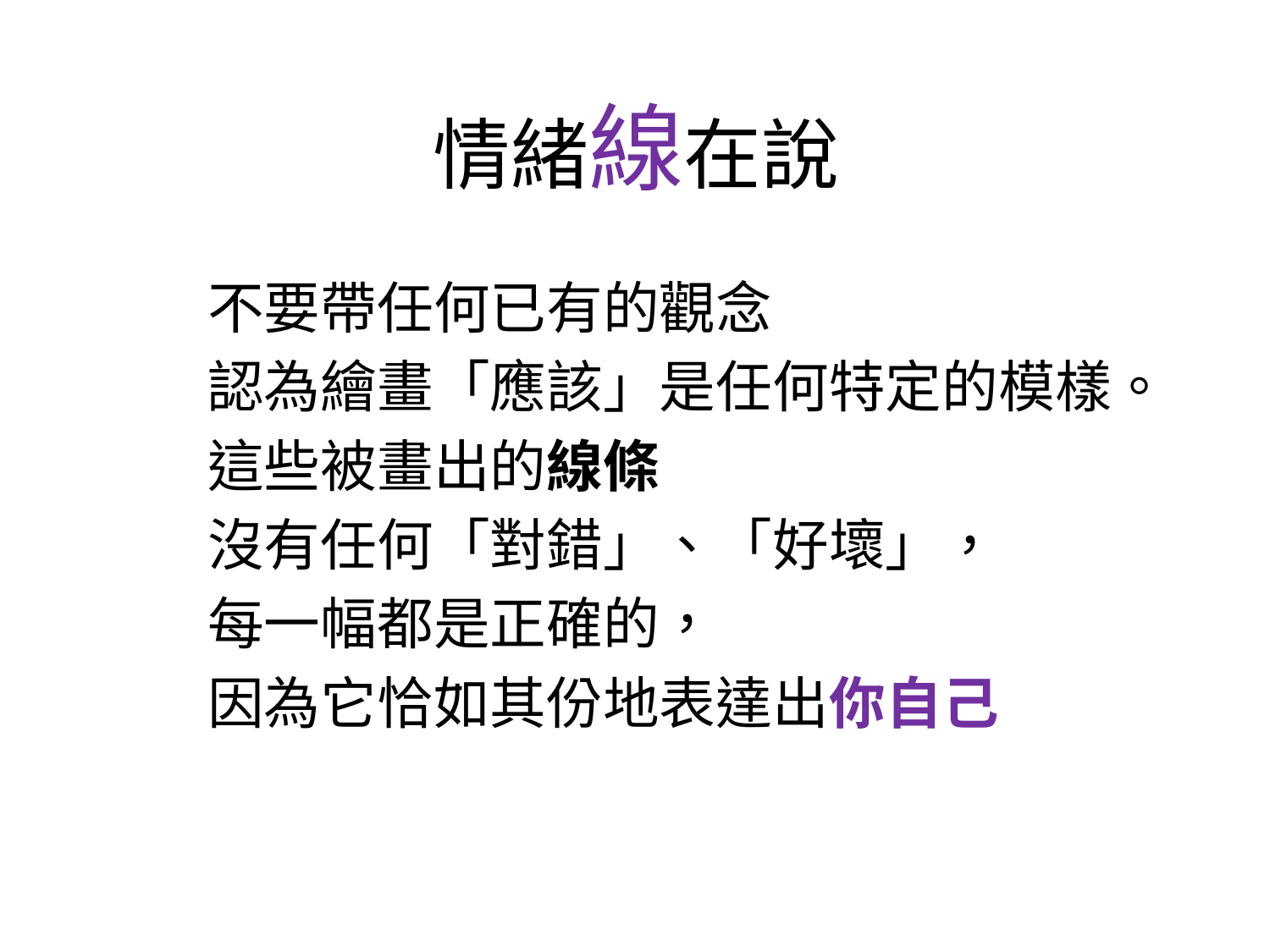

# 情緒線在說
不要帶任何已有的觀念
認為繪畫「應該」是任何特定的模樣。
這些被畫出的線條
沒有任何「對錯」、「好壞」，
每一幅都是正確的，
因為它恰如其份地表達出你自己